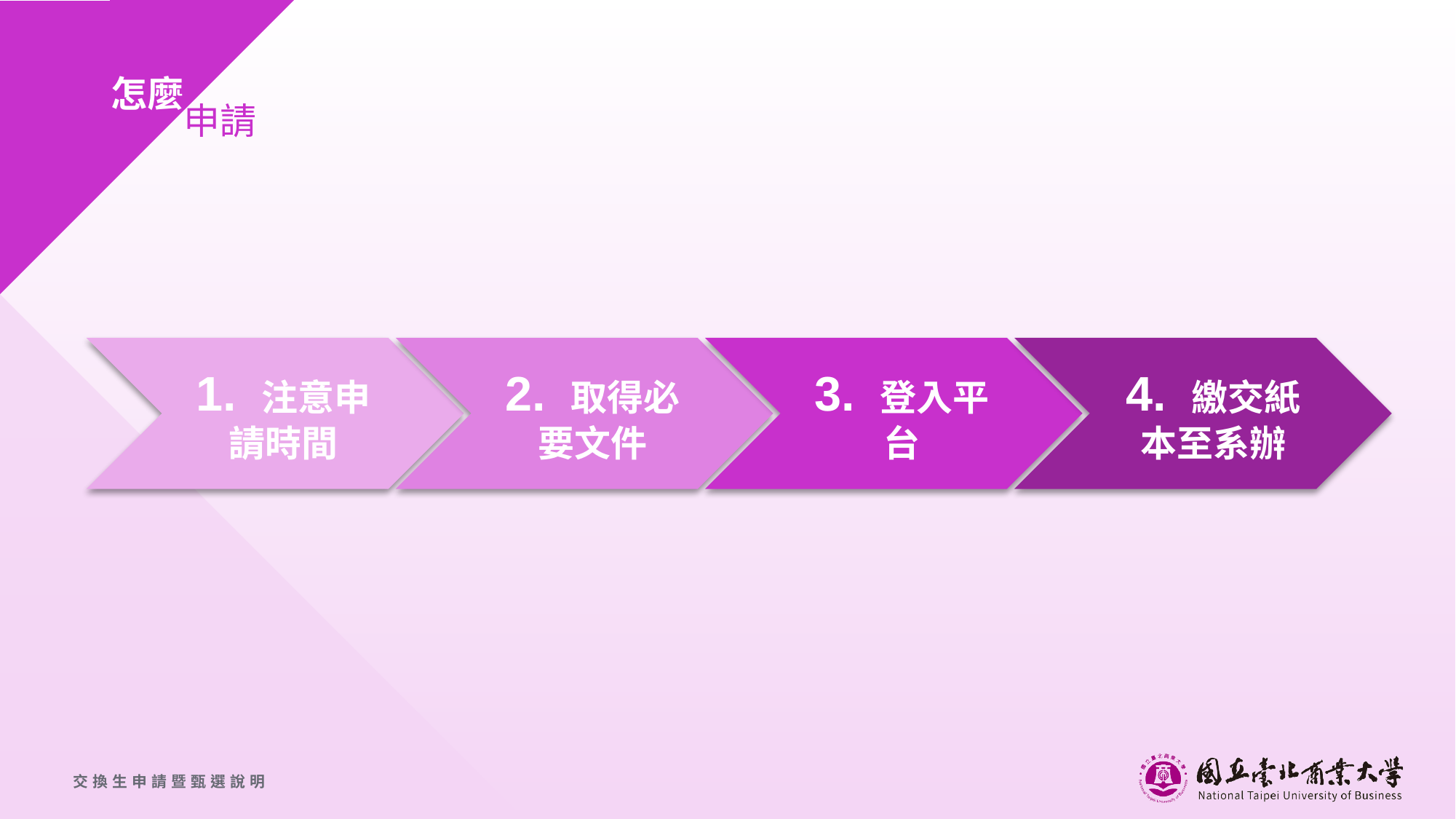

怎麼
　　申請
1. 注意申請時間
2. 取得必要文件
3. 登入平台
4. 繳交紙本至系辦